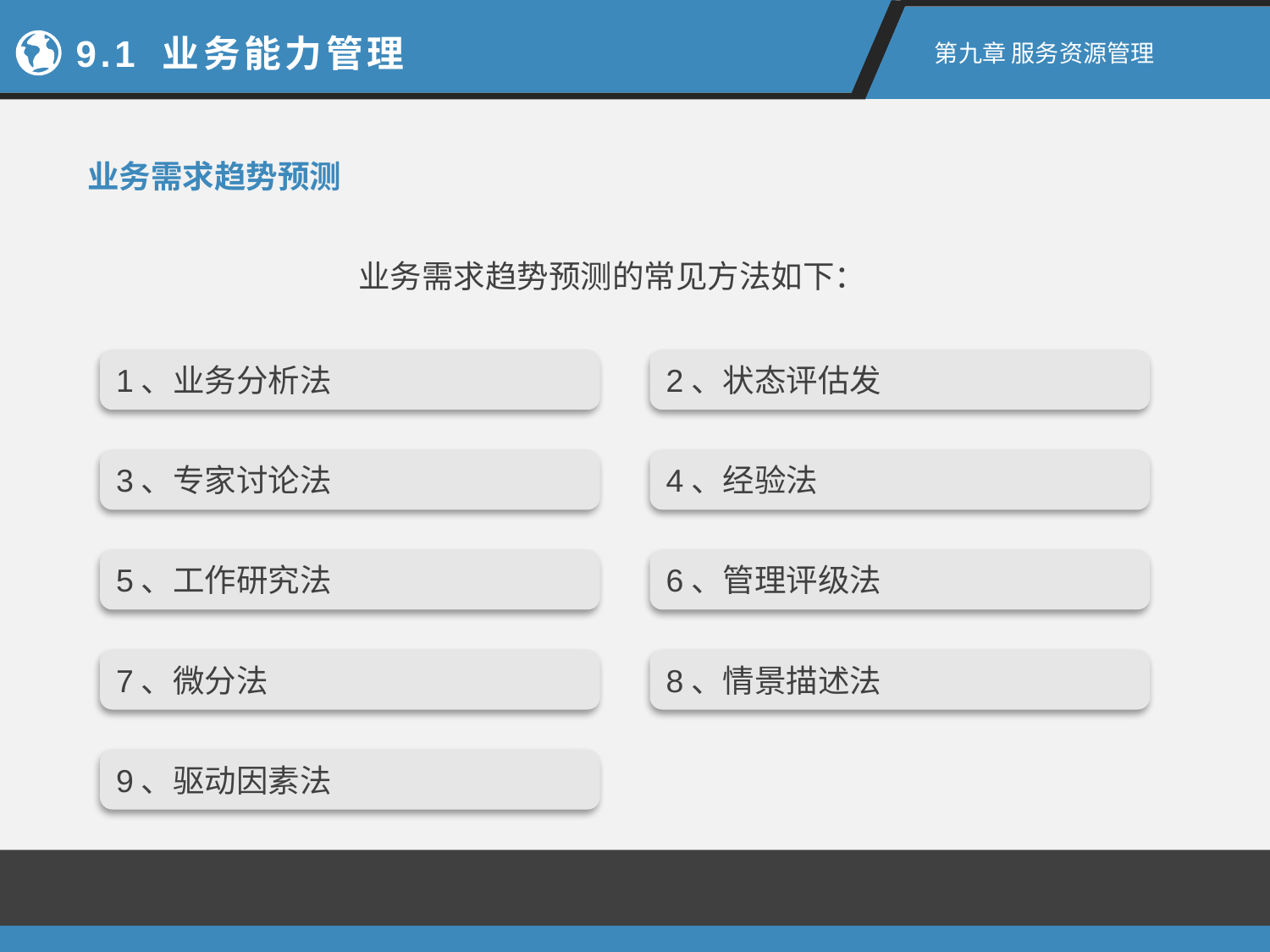

9.1 业务能力管理

第九章 服务资源管理
业务需求趋势预测
业务需求趋势预测的常见方法如下：
1、业务分析法
2、状态评估发
3、专家讨论法
4、经验法
5、工作研究法
6、管理评级法
7、微分法
8、情景描述法
9、驱动因素法